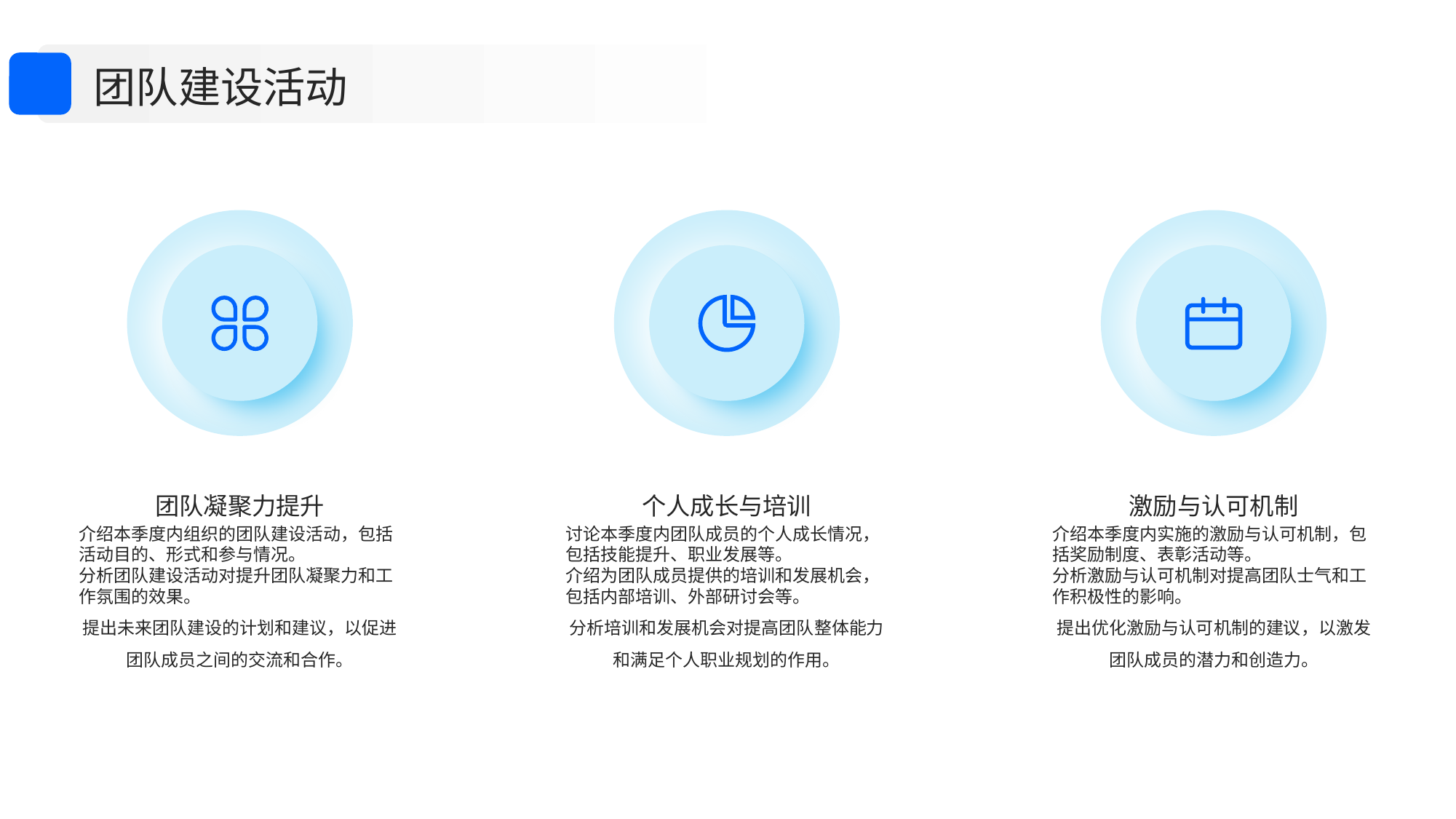

团队建设活动

团队凝聚力提升
个人成长与培训
激励与认可机制
介绍本季度内组织的团队建设活动，包括活动目的、形式和参与情况。
分析团队建设活动对提升团队凝聚力和工作氛围的效果。
提出未来团队建设的计划和建议，以促进团队成员之间的交流和合作。
讨论本季度内团队成员的个人成长情况，包括技能提升、职业发展等。
介绍为团队成员提供的培训和发展机会，包括内部培训、外部研讨会等。
分析培训和发展机会对提高团队整体能力和满足个人职业规划的作用。
介绍本季度内实施的激励与认可机制，包括奖励制度、表彰活动等。
分析激励与认可机制对提高团队士气和工作积极性的影响。
提出优化激励与认可机制的建议，以激发团队成员的潜力和创造力。